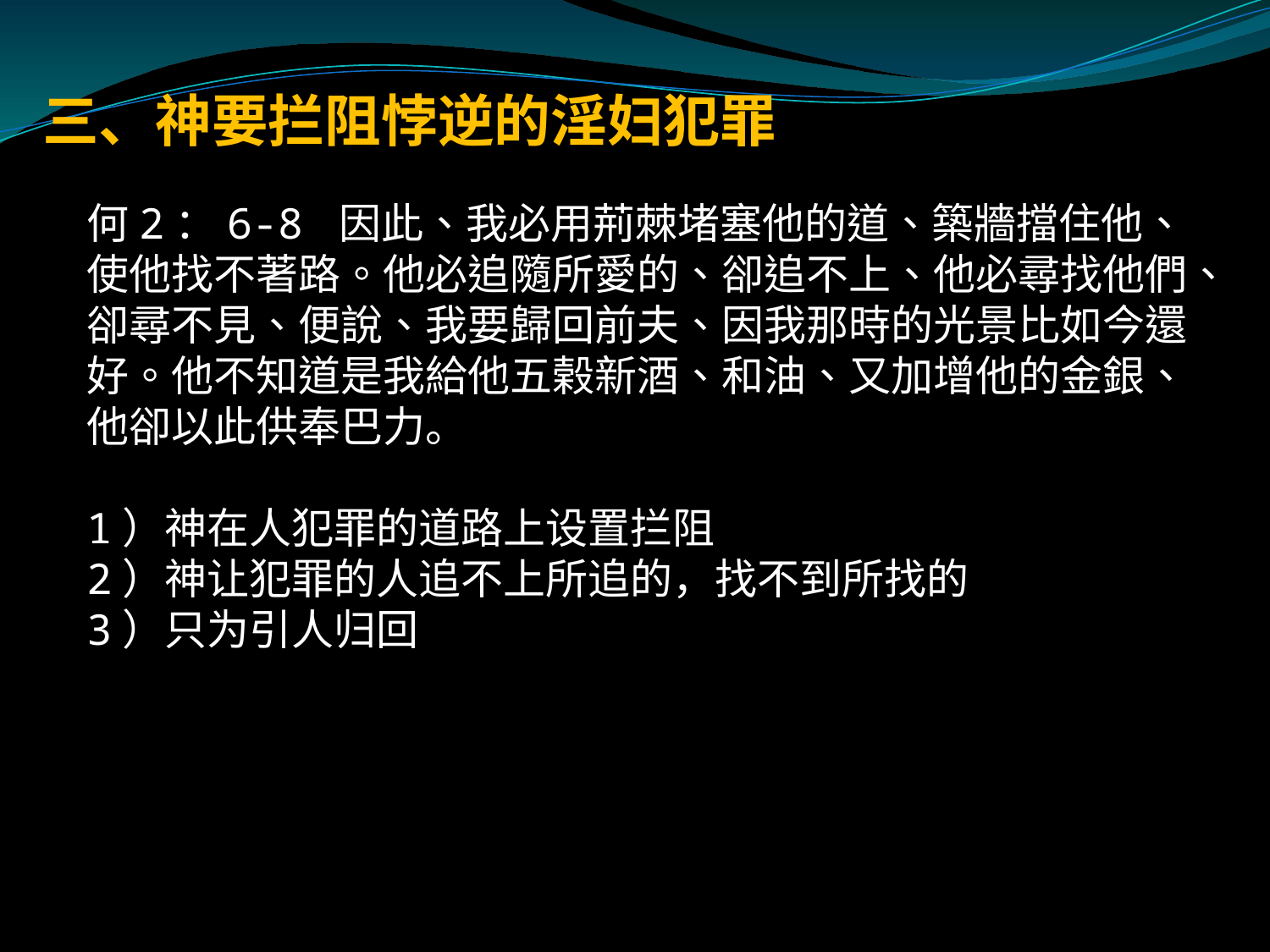

# 三、神要拦阻悖逆的淫妇犯罪
何2：6-8 因此、我必用荊棘堵塞他的道、築牆擋住他、使他找不著路。他必追隨所愛的、卻追不上、他必尋找他們、卻尋不見、便說、我要歸回前夫、因我那時的光景比如今還好。他不知道是我給他五榖新酒、和油、又加增他的金銀、他卻以此供奉巴力。

1）神在人犯罪的道路上设置拦阻
2）神让犯罪的人追不上所追的，找不到所找的
3）只为引人归回